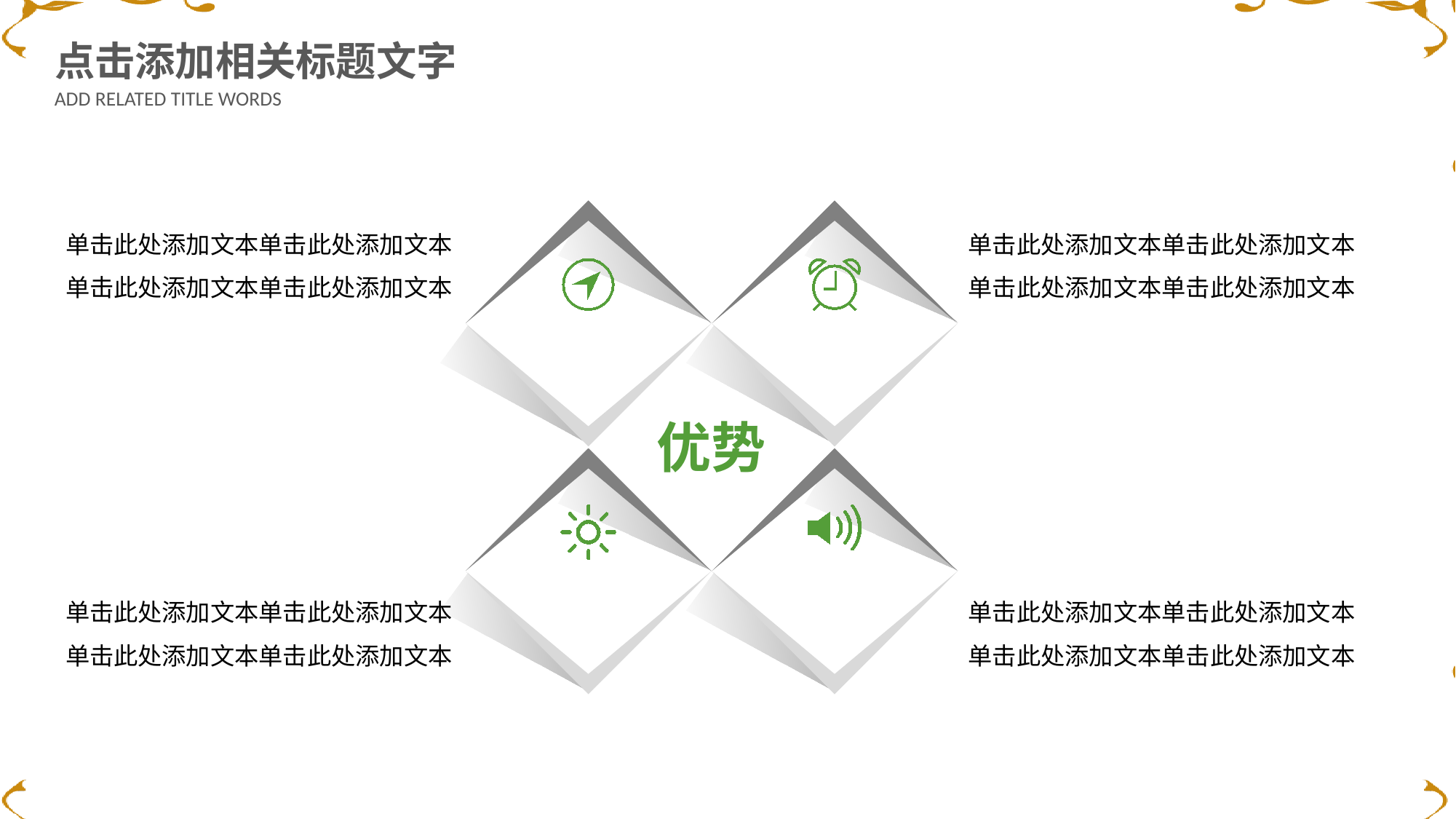

点击添加相关标题文字
ADD RELATED TITLE WORDS

单击此处添加文本单击此处添加文本单击此处添加文本单击此处添加文本
单击此处添加文本单击此处添加文本单击此处添加文本单击此处添加文本

优势

单击此处添加文本单击此处添加文本单击此处添加文本单击此处添加文本
单击此处添加文本单击此处添加文本单击此处添加文本单击此处添加文本